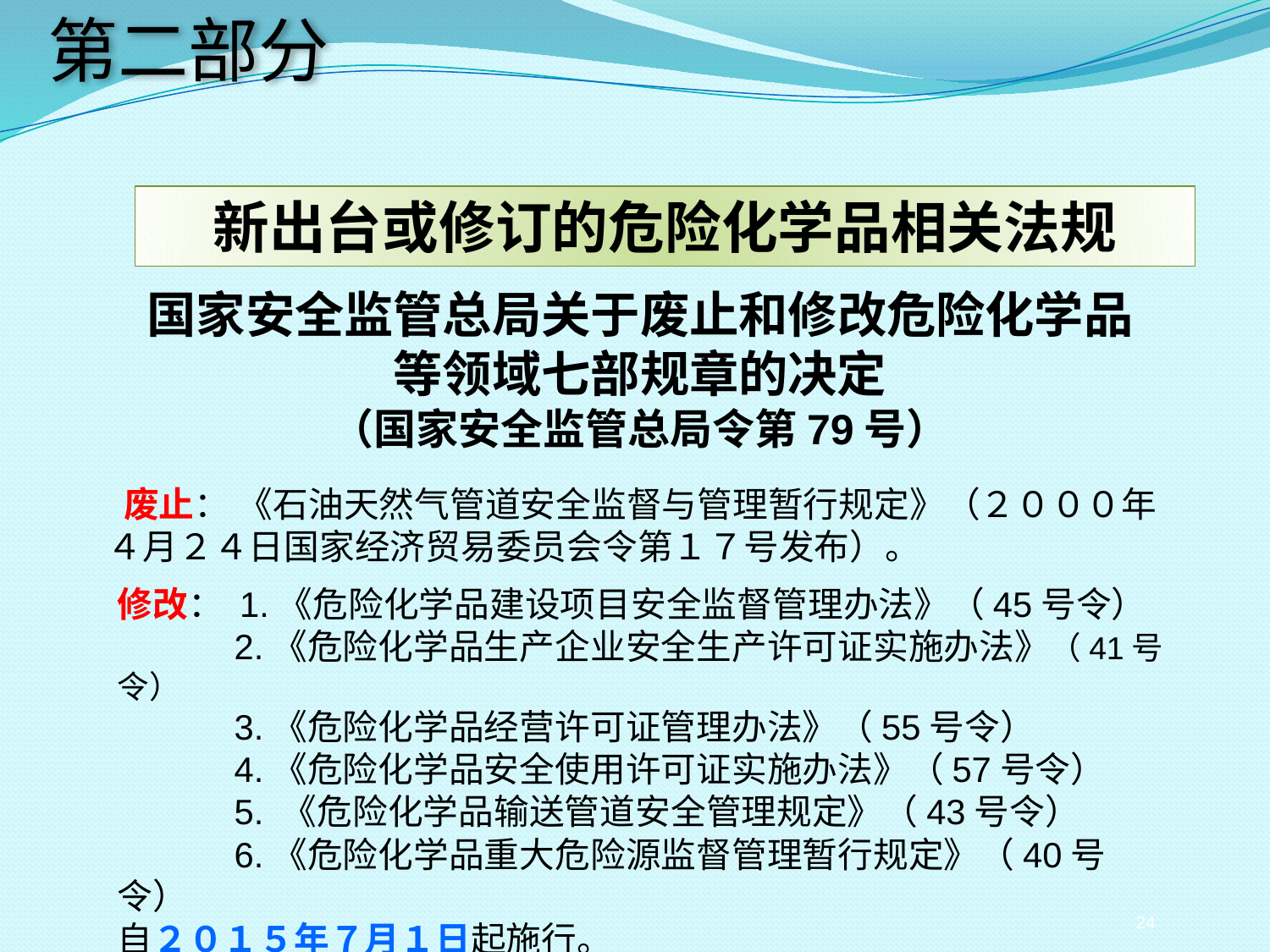

第二部分
新出台或修订的危险化学品相关法规
国家安全监管总局关于废止和修改危险化学品
等领域七部规章的决定
（国家安全监管总局令第79号）
 废止： 《石油天然气管道安全监督与管理暂行规定》（２０００年４月２４日国家经济贸易委员会令第１７号发布）。
修改： 1.《危险化学品建设项目安全监督管理办法》（45号令）
            2.《危险化学品生产企业安全生产许可证实施办法》（41号令）
            3.《危险化学品经营许可证管理办法》（55号令）
            4.《危险化学品安全使用许可证实施办法》（57号令）
            5. 《危险化学品输送管道安全管理规定》（43号令）
            6.《危险化学品重大危险源监督管理暂行规定》（40号令）
自２０１５年７月１日起施行。

24